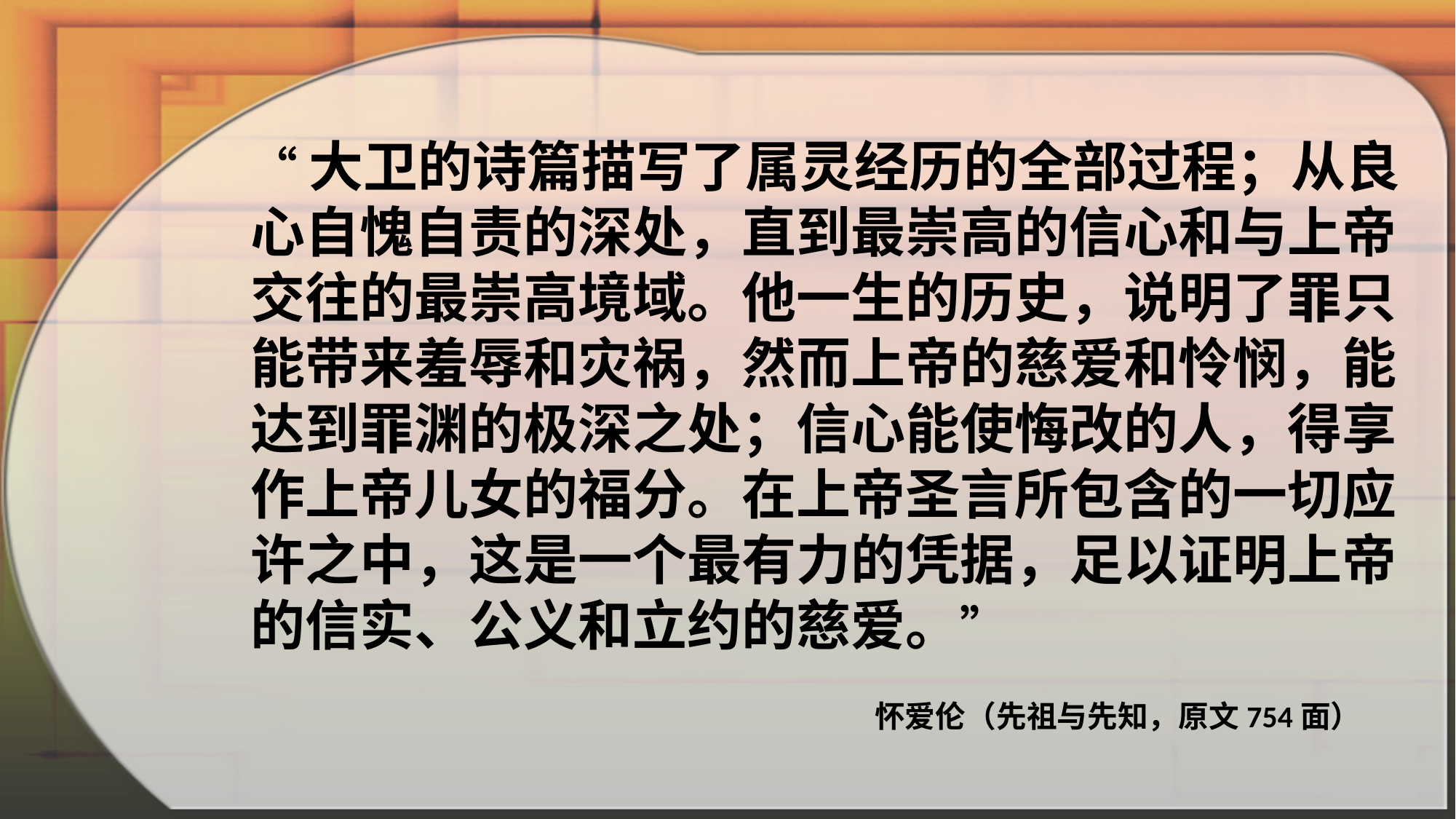

“大卫的诗篇描写了属灵经历的全部过程；从良心自愧自责的深处，直到最崇高的信心和与上帝交往的最崇高境域。他一生的历史，说明了罪只能带来羞辱和灾祸，然而上帝的慈爱和怜悯，能达到罪渊的极深之处；信心能使悔改的人，得享作上帝儿女的福分。在上帝圣言所包含的一切应许之中，这是一个最有力的凭据，足以证明上帝的信实、公义和立约的慈爱。”
怀爱伦（先祖与先知，原文754面）